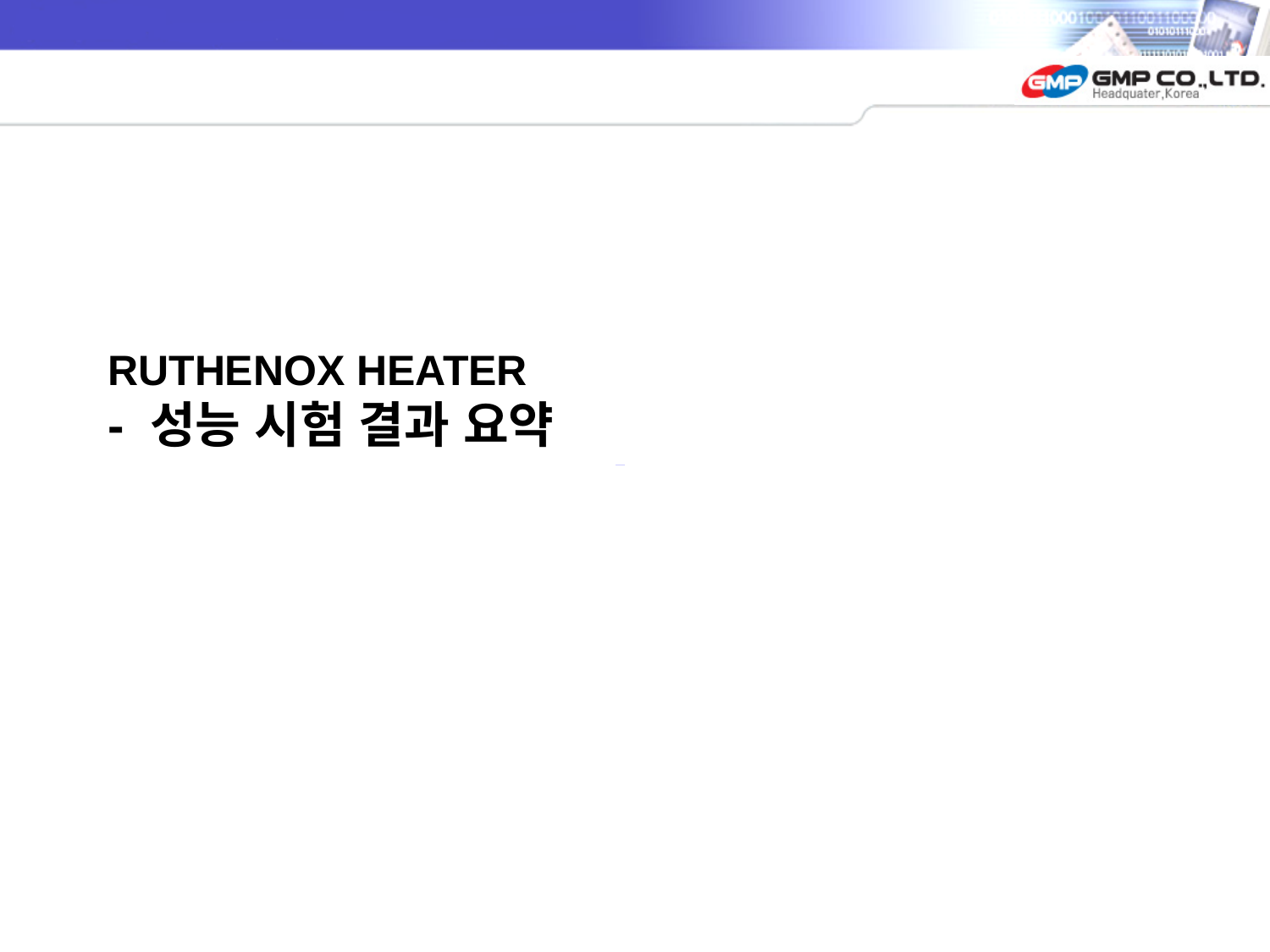

# RUTHENOX HEATER - 성능 시험 결과 요약